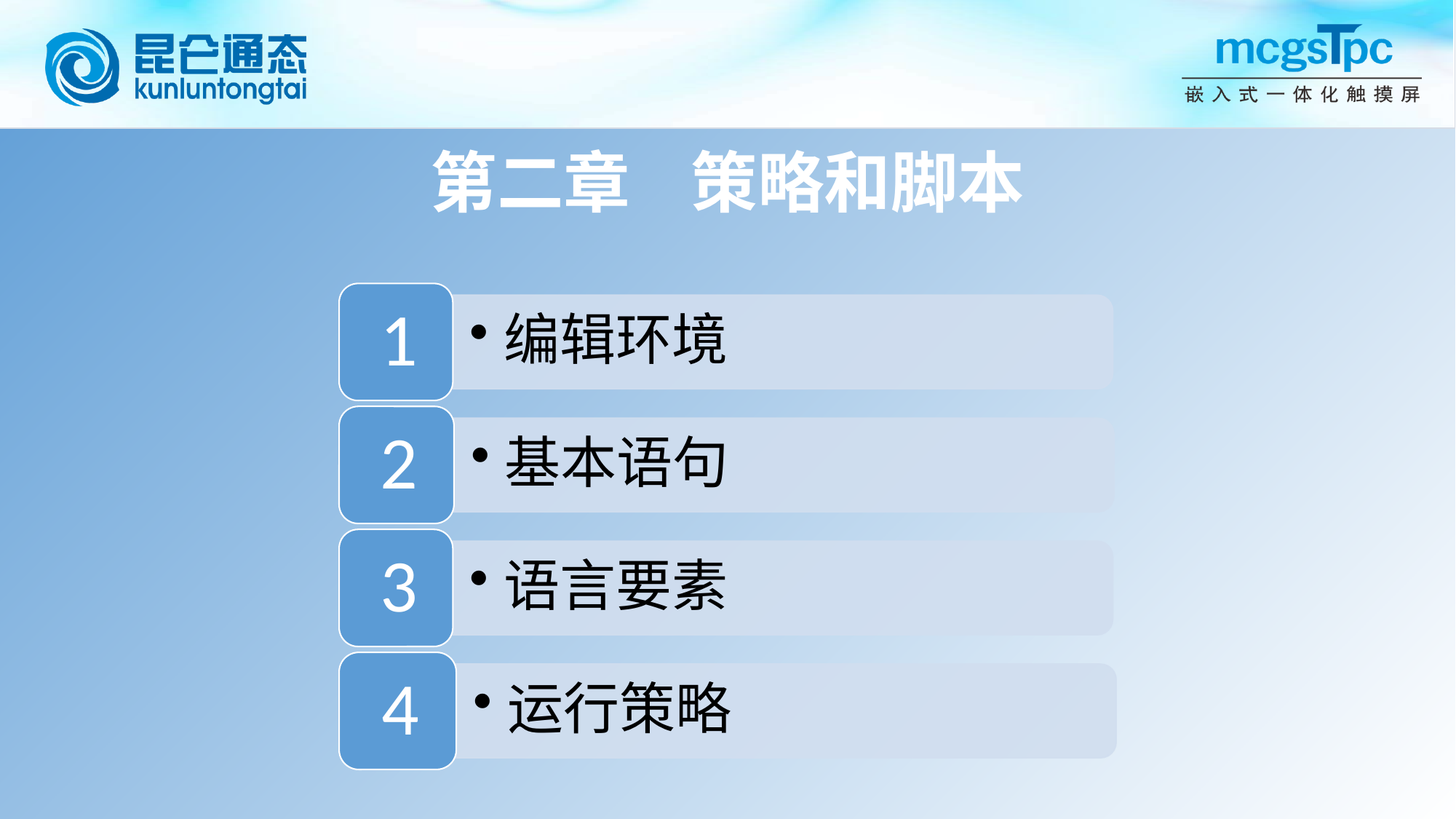

第二章    策略和脚本
编辑环境
1
基本语句
2
语言要素
3
运行策略
4